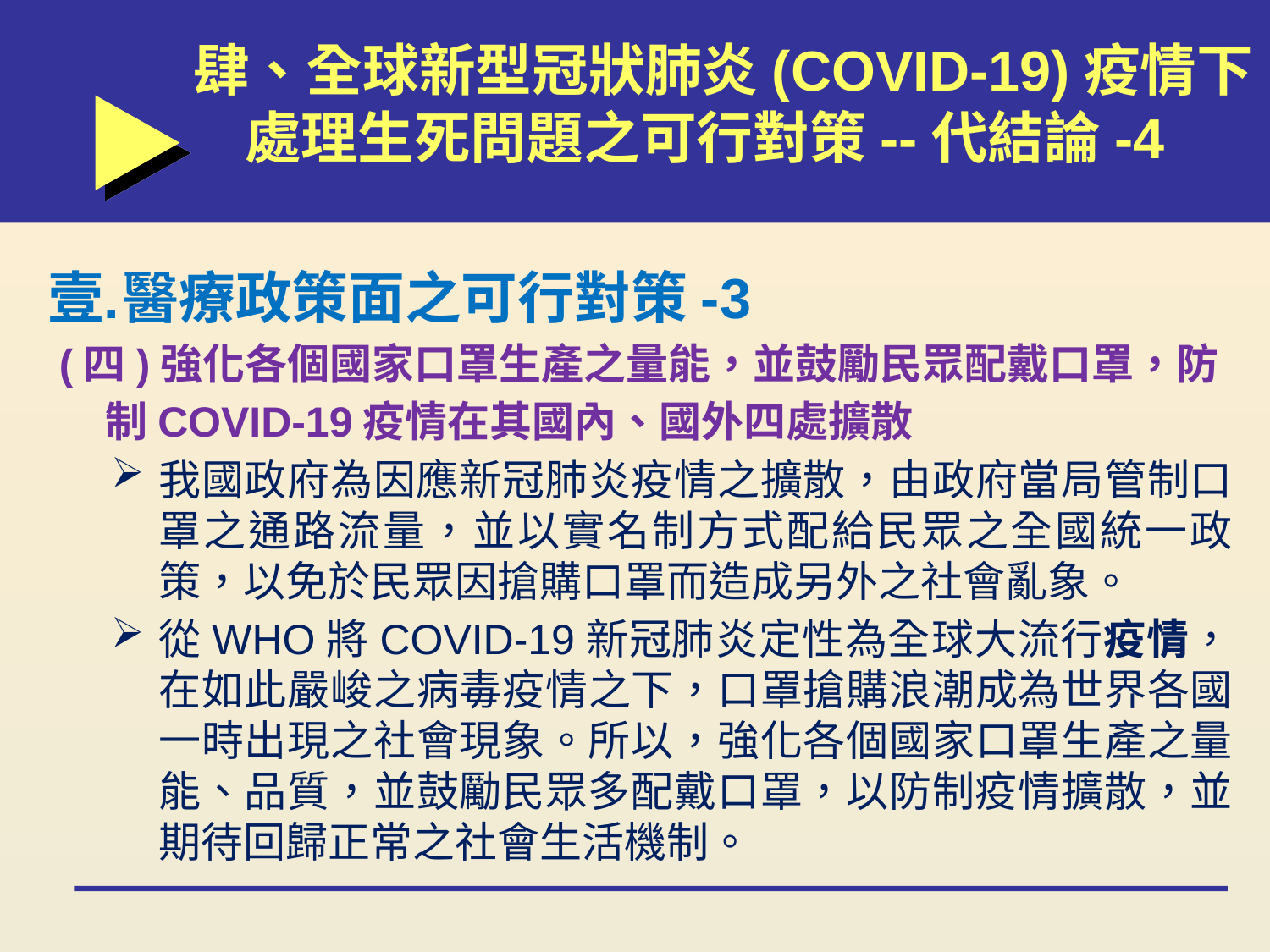

肆、全球新型冠狀肺炎(COVID-19)疫情下
    處理生死問題之可行對策--代結論-4
醫療政策面之可行對策-3
 (四)強化各個國家口罩生產之量能，並鼓勵民眾配戴口罩，防
     制COVID-19疫情在其國內、國外四處擴散
我國政府為因應新冠肺炎疫情之擴散，由政府當局管制口罩之通路流量，並以實名制方式配給民眾之全國統一政策，以免於民眾因搶購口罩而造成另外之社會亂象。
從WHO將COVID-19新冠肺炎定性為全球大流行疫情，在如此嚴峻之病毒疫情之下，口罩搶購浪潮成為世界各國一時出現之社會現象。所以，強化各個國家口罩生產之量能、品質，並鼓勵民眾多配戴口罩，以防制疫情擴散，並期待回歸正常之社會生活機制。